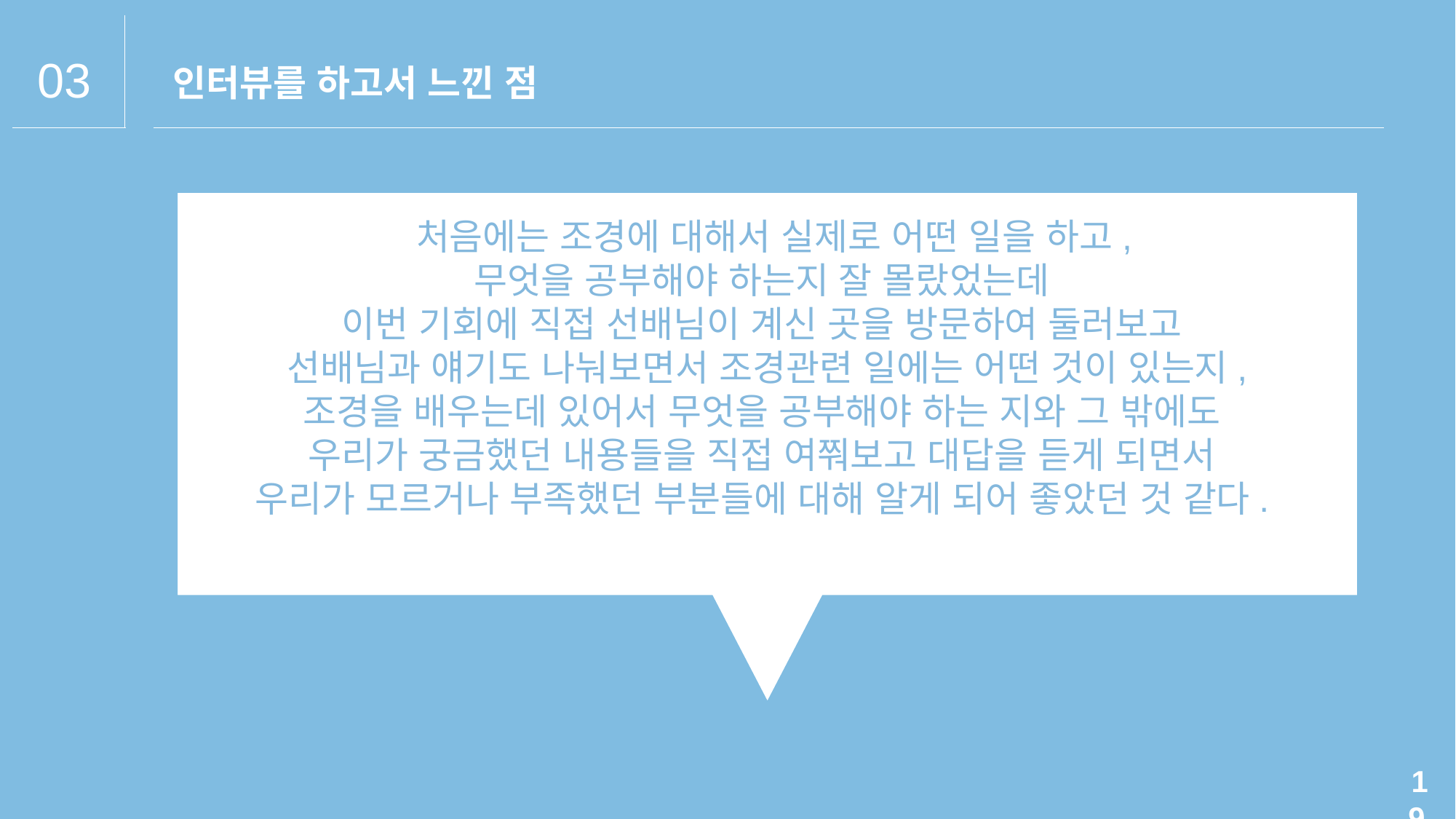

03
인터뷰를 하고서 느낀 점
  처음에는 조경에 대해서 실제로 어떤 일을 하고,
무엇을 공부해야 하는지 잘 몰랐었는데
이번 기회에 직접 선배님이 계신 곳을 방문하여 둘러보고
 선배님과 얘기도 나눠보면서 조경관련 일에는 어떤 것이 있는지,
조경을 배우는데 있어서 무엇을 공부해야 하는 지와 그 밖에도
우리가 궁금했던 내용들을 직접 여쭤보고 대답을 듣게 되면서
우리가 모르거나 부족했던 부분들에 대해 알게 되어 좋았던 것 같다.
19